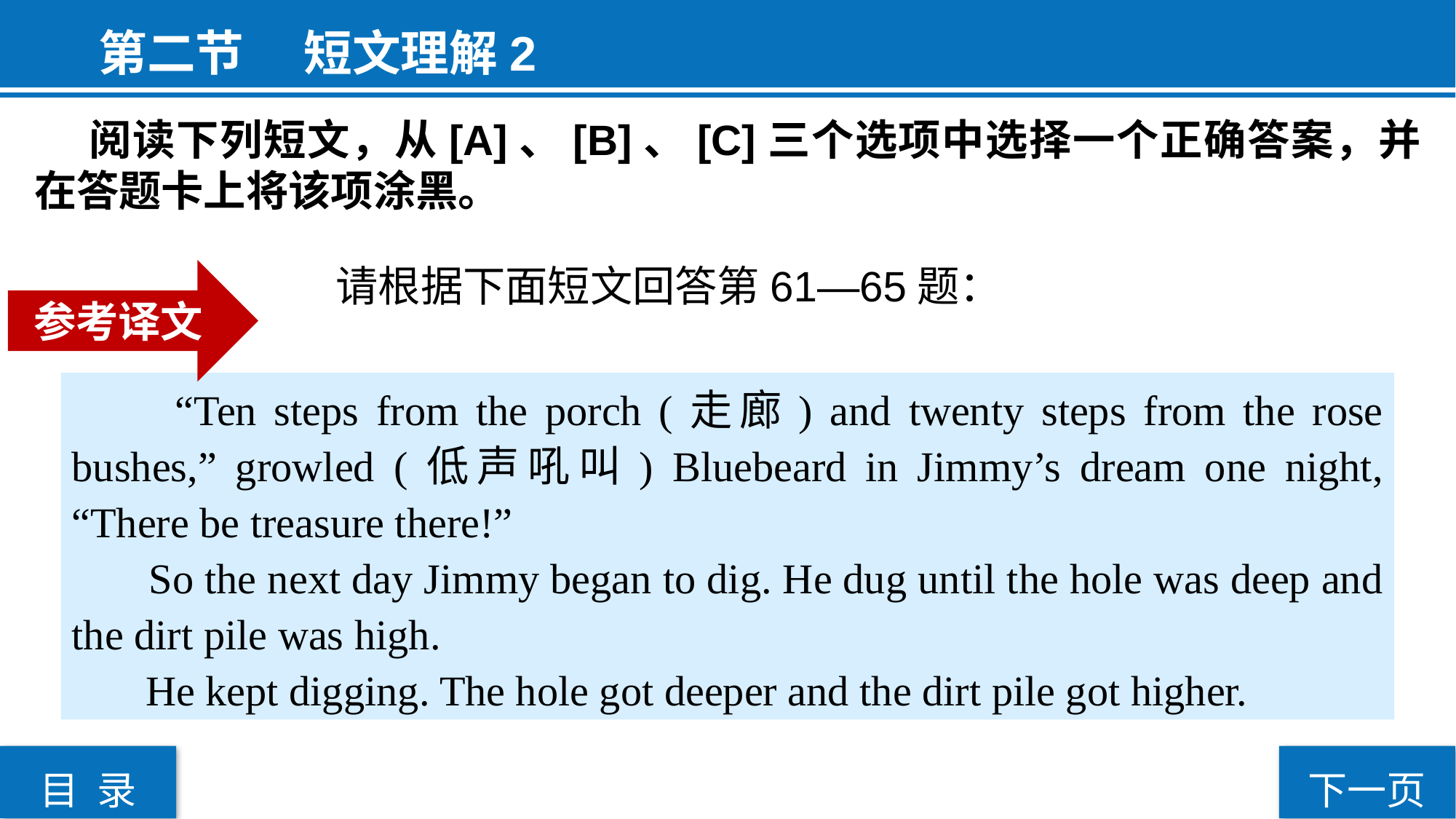

第二节  短文理解2
    阅读下列短文，从[A]、[B]、[C]三个选项中选择一个正确答案，并在答题卡上将该项涂黑。
    请根据下面短文回答第61—65题：
参考译文
      “Ten steps from the porch (走廊) and twenty steps from the rose bushes,” growled (低声吼叫) Bluebeard in Jimmy’s dream one night, “There be treasure there!”
       So the next day Jimmy began to dig. He dug until the hole was deep and the dirt pile was high.
       He kept digging. The hole got deeper and the dirt pile got higher.